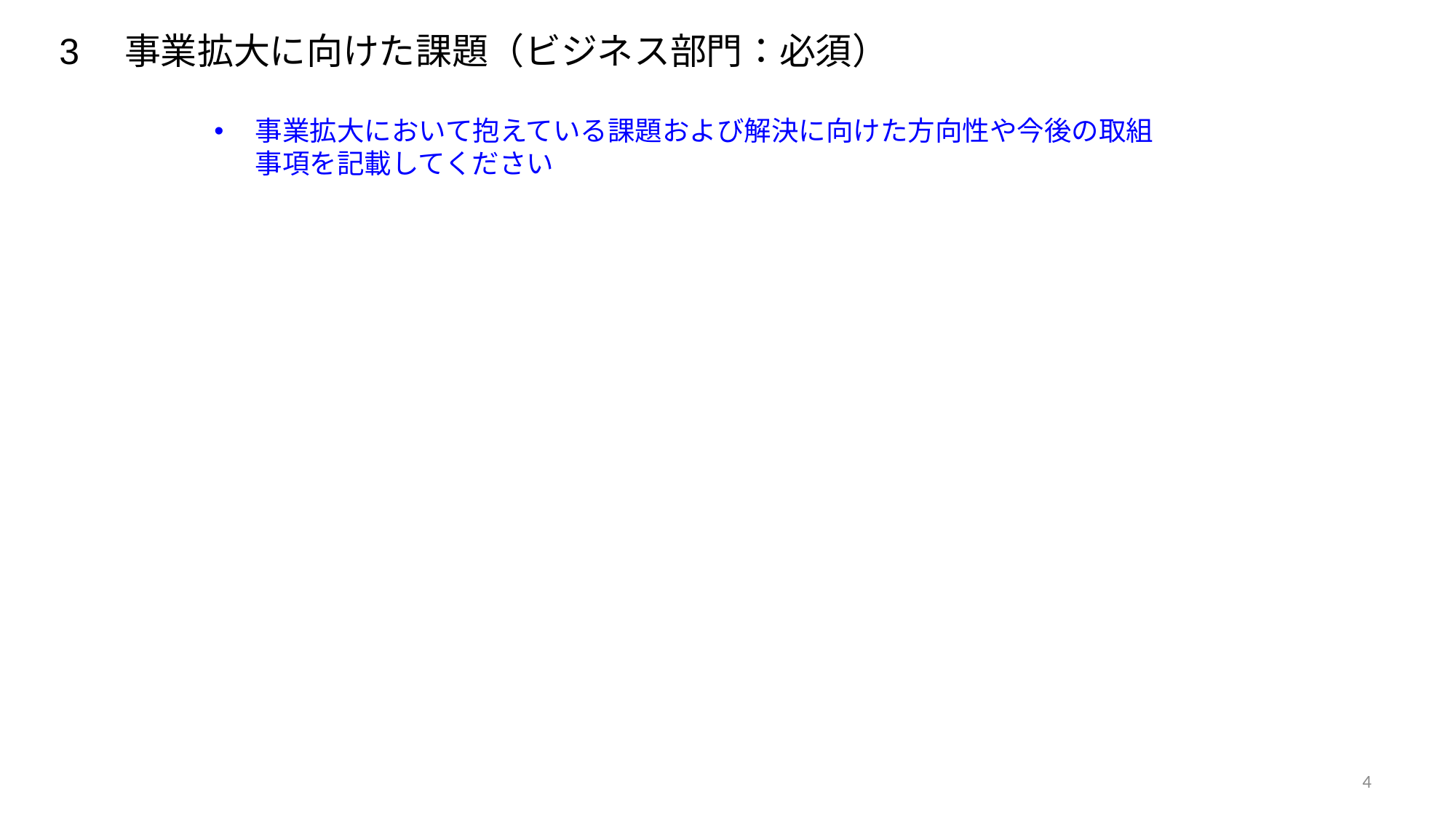

# 3　事業拡大に向けた課題（ビジネス部門：必須）
事業拡大において抱えている課題および解決に向けた方向性や今後の取組事項を記載してください

4